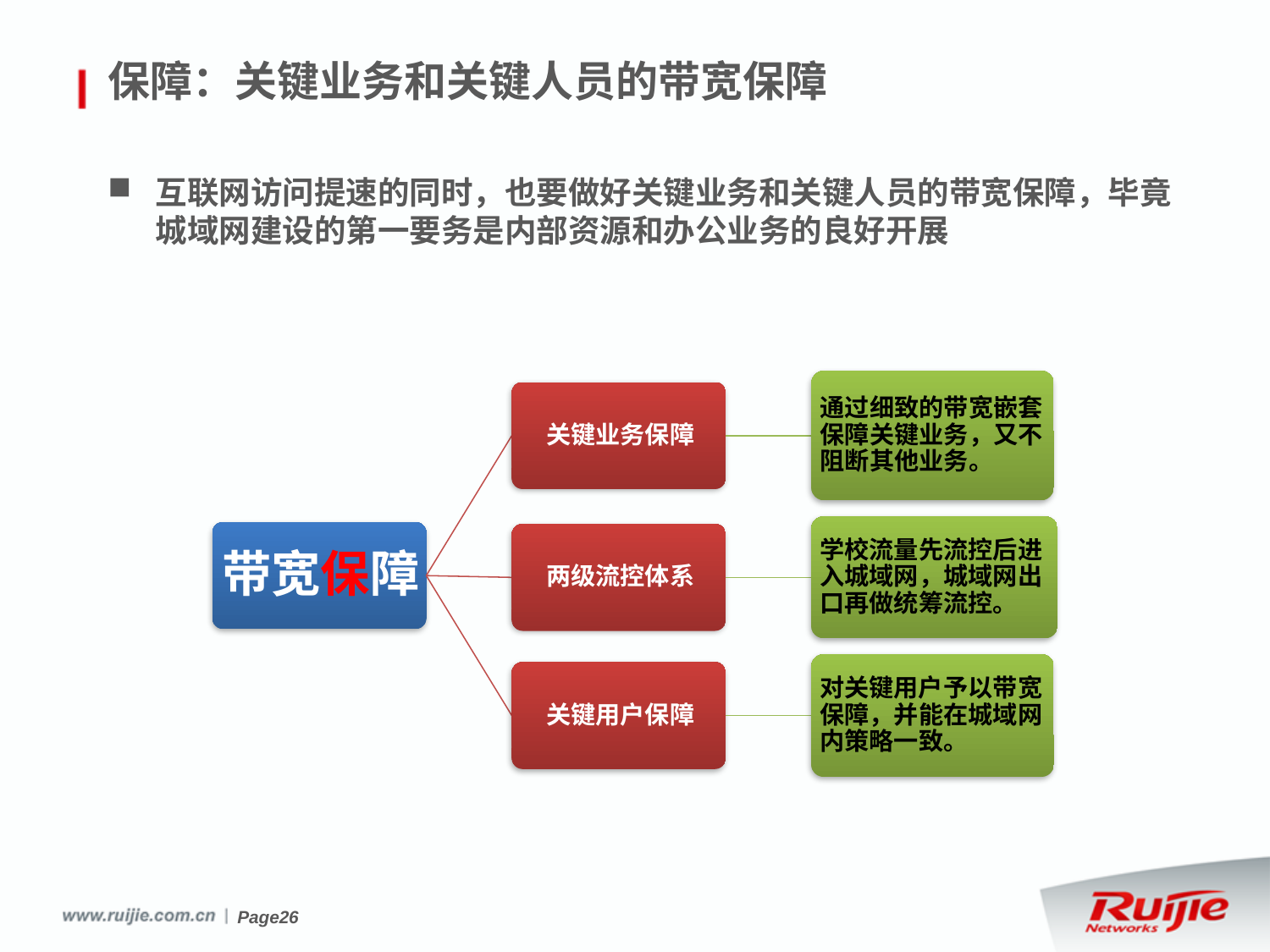

# 保障：关键业务和关键人员的带宽保障
互联网访问提速的同时，也要做好关键业务和关键人员的带宽保障，毕竟城域网建设的第一要务是内部资源和办公业务的良好开展
带宽保障

关键业务保障

通过细致的带宽嵌套保障关键业务，又不阻断其他业务。

两级流控体系

学校流量先流控后进入城域网，城域网出口再做统筹流控。

关键用户保障

对关键用户予以带宽保障，并能在城域网内策略一致。